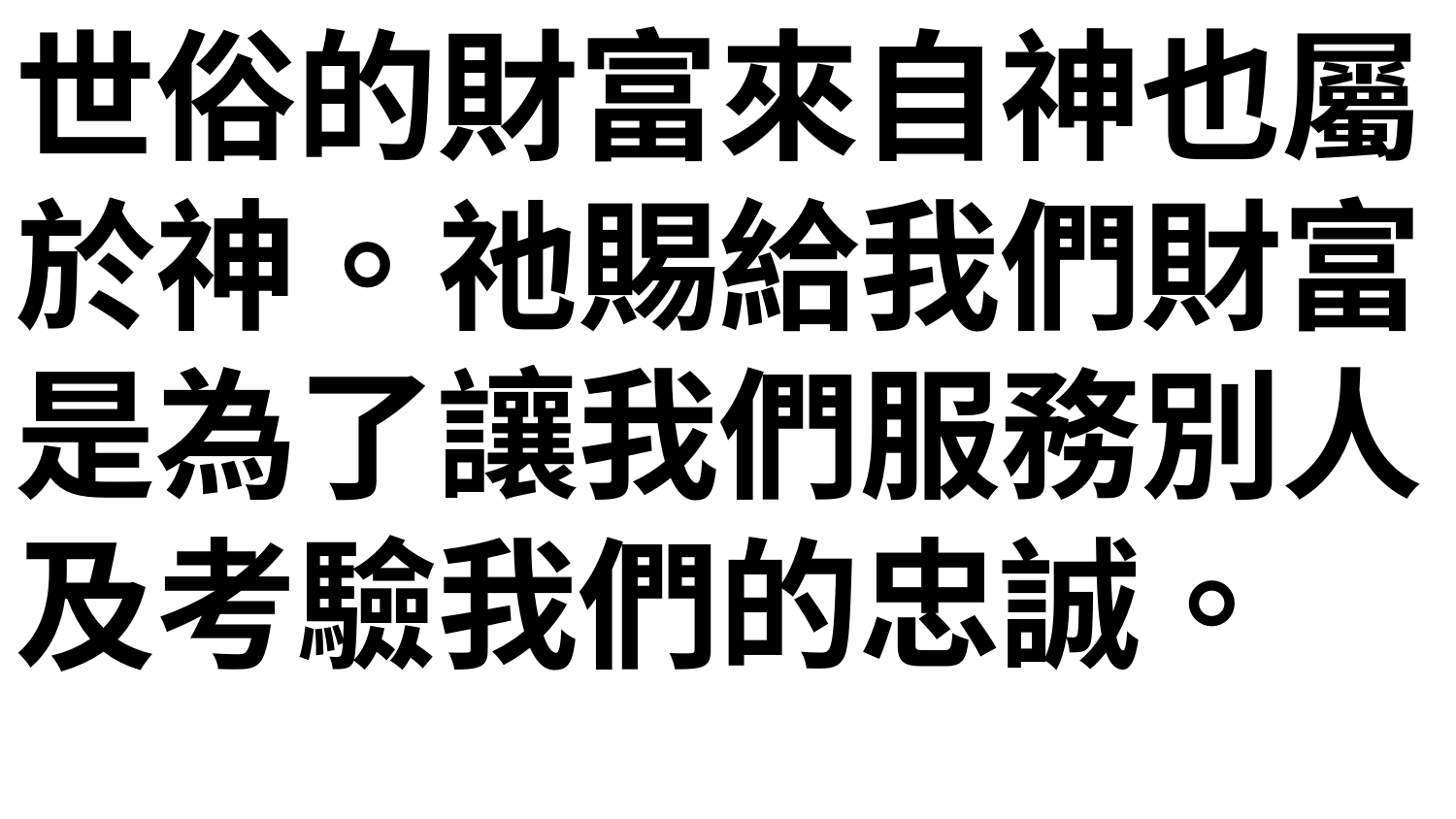

世俗的財富來自神也屬於神。祂賜給我們財富是為了讓我們服務別人及考驗我們的忠誠。